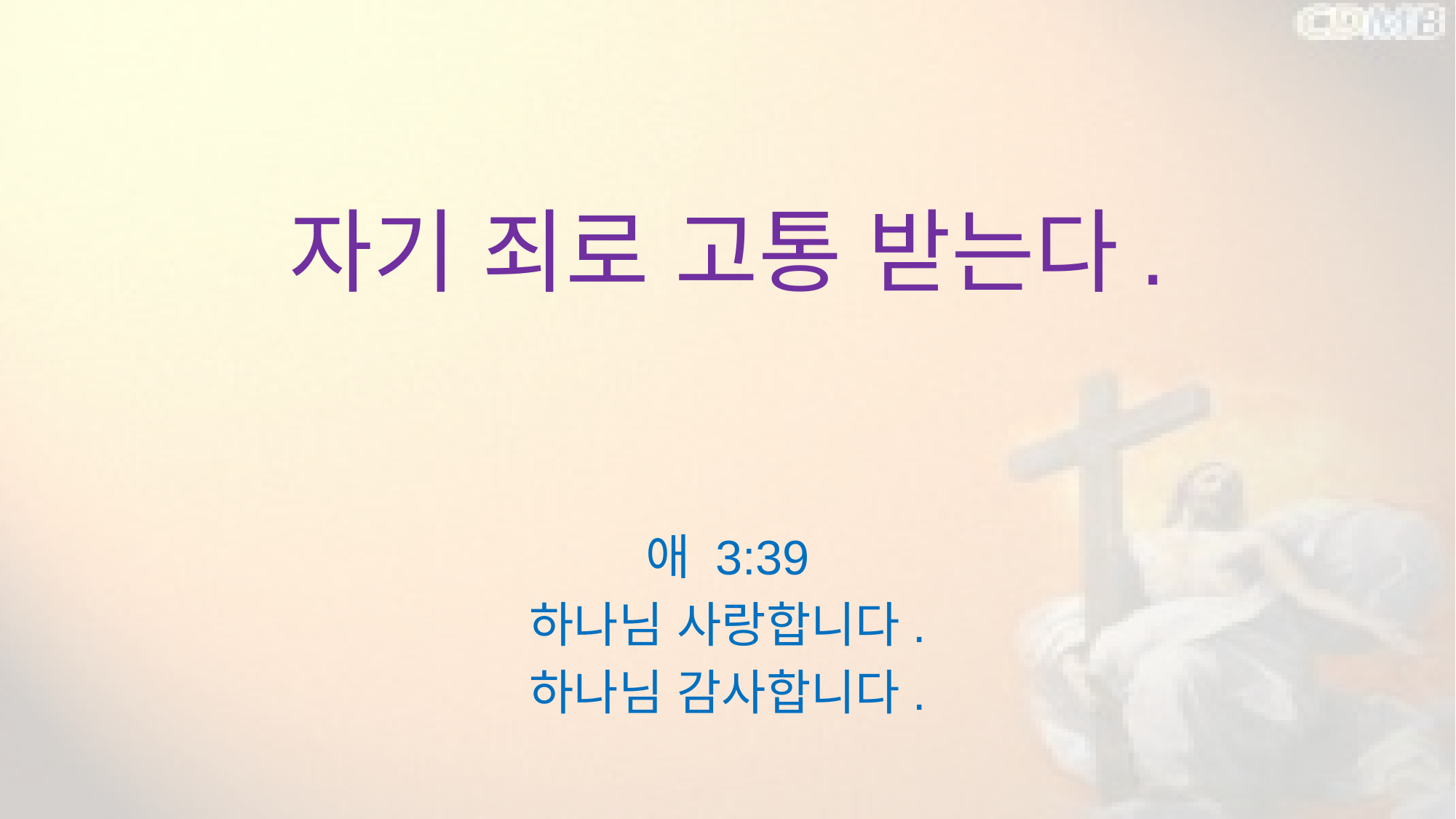

# 자기 죄로 고통 받는다.
애 3:39
하나님 사랑합니다.
하나님 감사합니다.